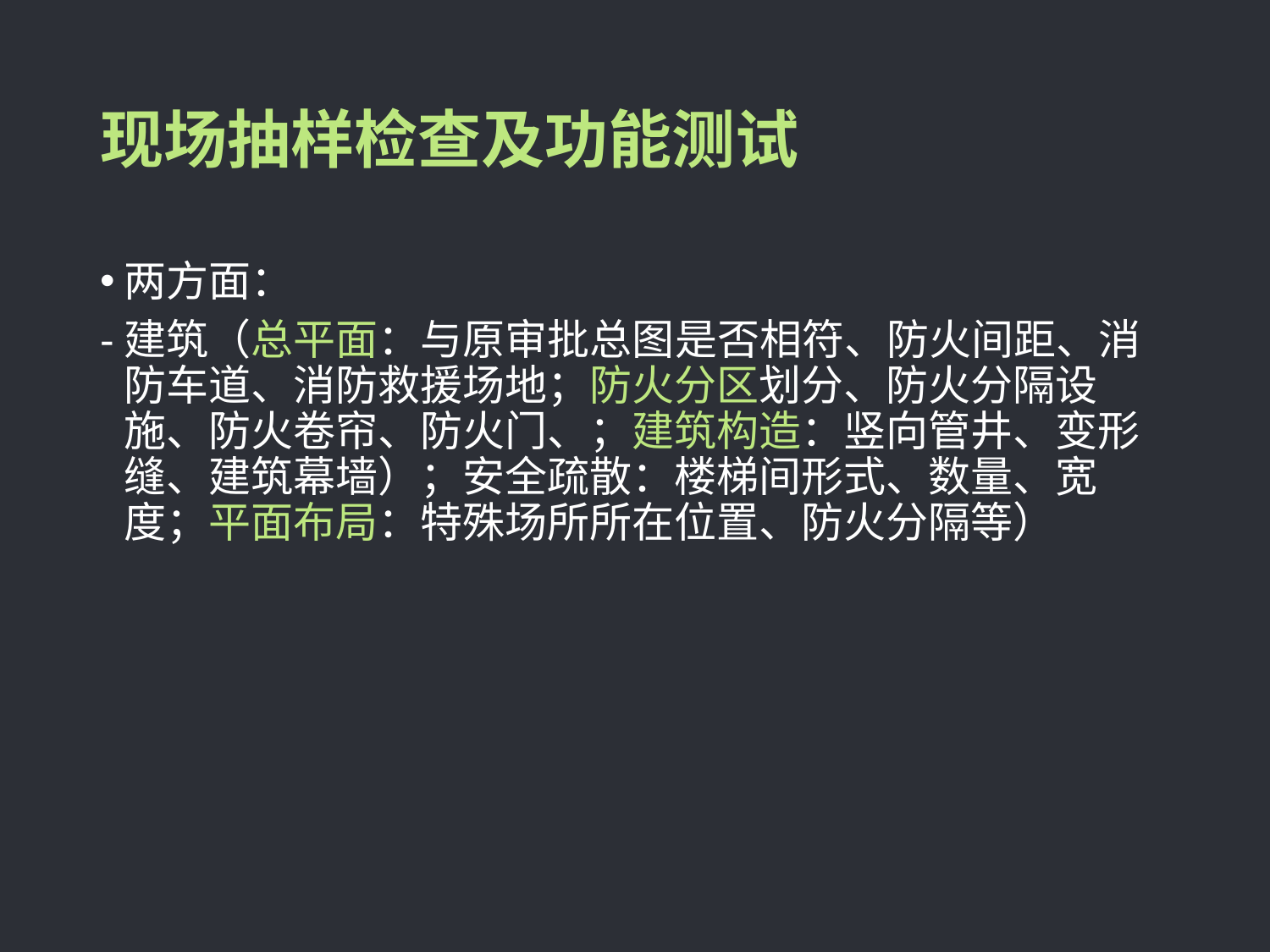

# 现场抽样检查及功能测试
两方面：
-建筑（总平面：与原审批总图是否相符、防火间距、消防车道、消防救援场地；防火分区划分、防火分隔设施、防火卷帘、防火门、；建筑构造：竖向管井、变形缝、建筑幕墙）；安全疏散：楼梯间形式、数量、宽度；平面布局：特殊场所所在位置、防火分隔等）
14